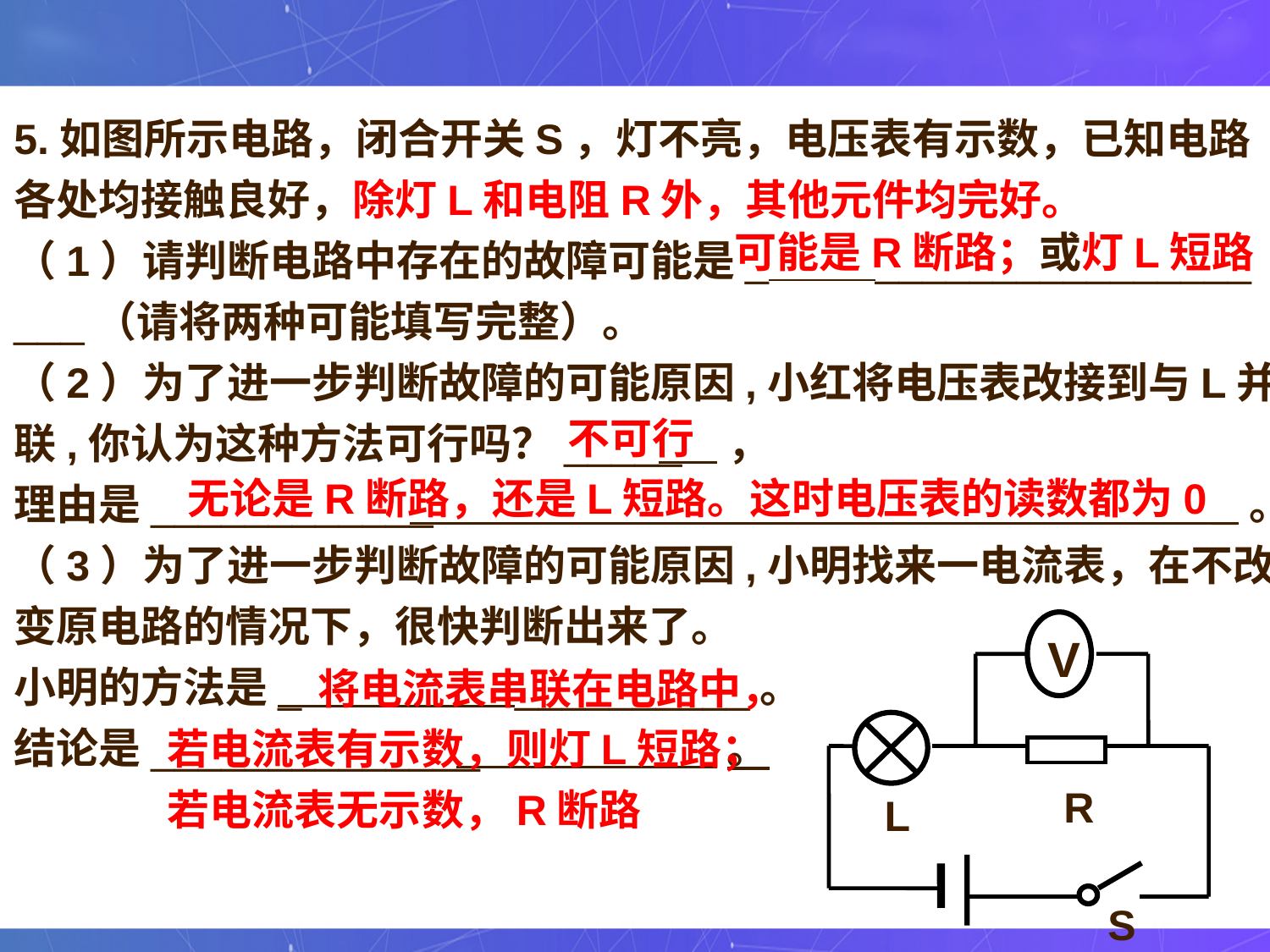

5.如图所示电路，闭合开关S，灯不亮，电压表有示数，已知电路
各处均接触良好，除灯L和电阻R外，其他元件均完好。
（1）请判断电路中存在的故障可能是_         ________________
___（请将两种可能填写完整）。
（2）为了进一步判断故障的可能原因,小红将电压表改接到与L并
联,你认为这种方法可行吗？_____   ，
理由是____________                                                                  _。
（3）为了进一步判断故障的可能原因,小明找来一电流表，在不改
变原电路的情况下，很快判断出来了。
小明的方法是_                  __________。
结论是______________                    。

可能是R断路；或灯L短路
不可行
无论是R断路，还是L短路。这时电压表的读数都为0

V

R
L
S
将电流表串联在电路中，
若电流表有示数，则灯L短路；
若电流表无示数，R断路